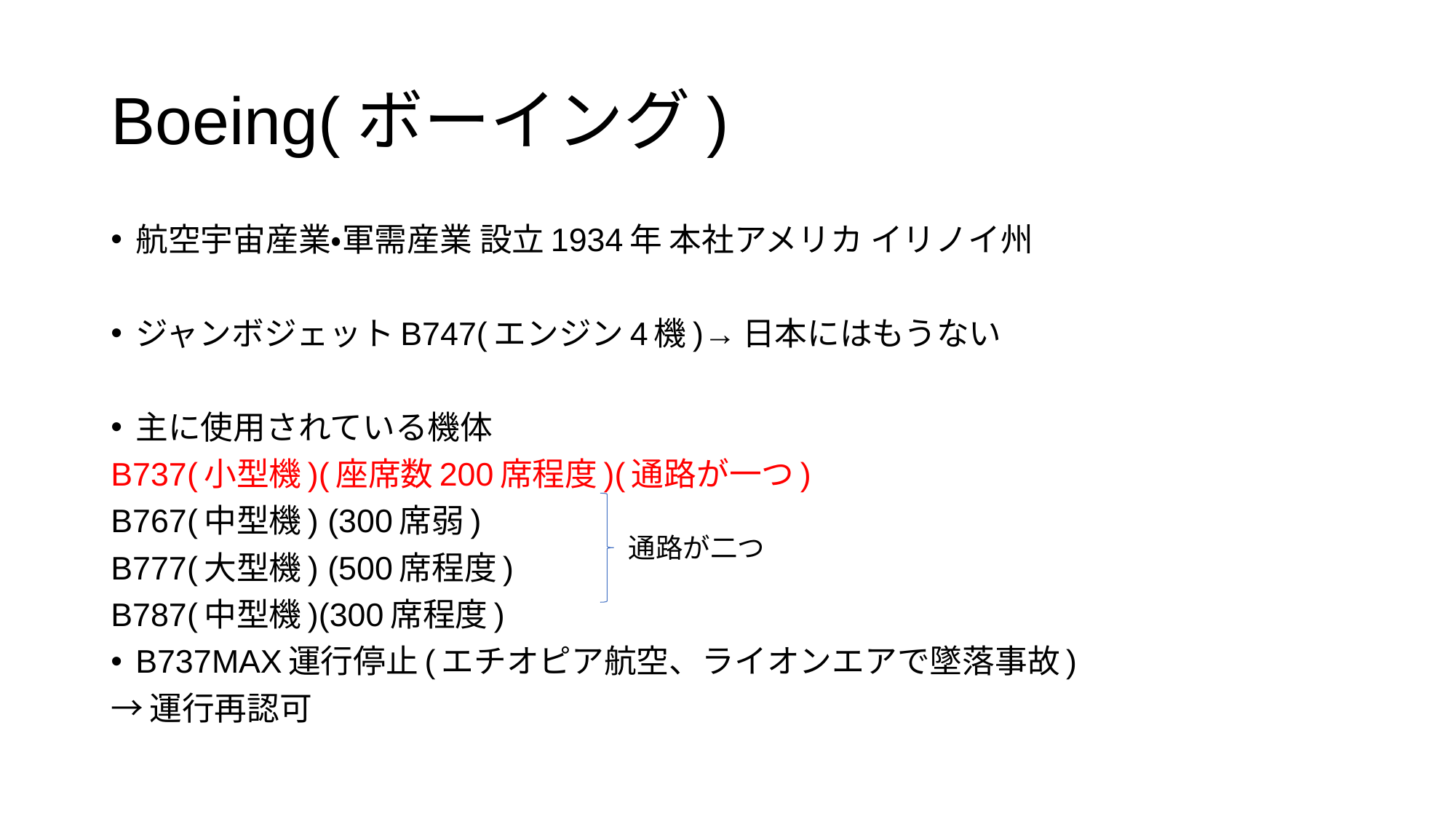

# Boeing(ボーイング)
航空宇宙産業・軍需産業 設立1934年 本社アメリカ イリノイ州

ジャンボジェットB747(エンジン4機)→日本にはもうない

主に使用されている機体
B737(小型機)(座席数200席程度)(通路が一つ)
B767(中型機) (300席弱)
B777(大型機) (500席程度)
B787(中型機)(300席程度)
B737MAX運行停止(エチオピア航空、ライオンエアで墜落事故)
→運行再認可

通路が二つ